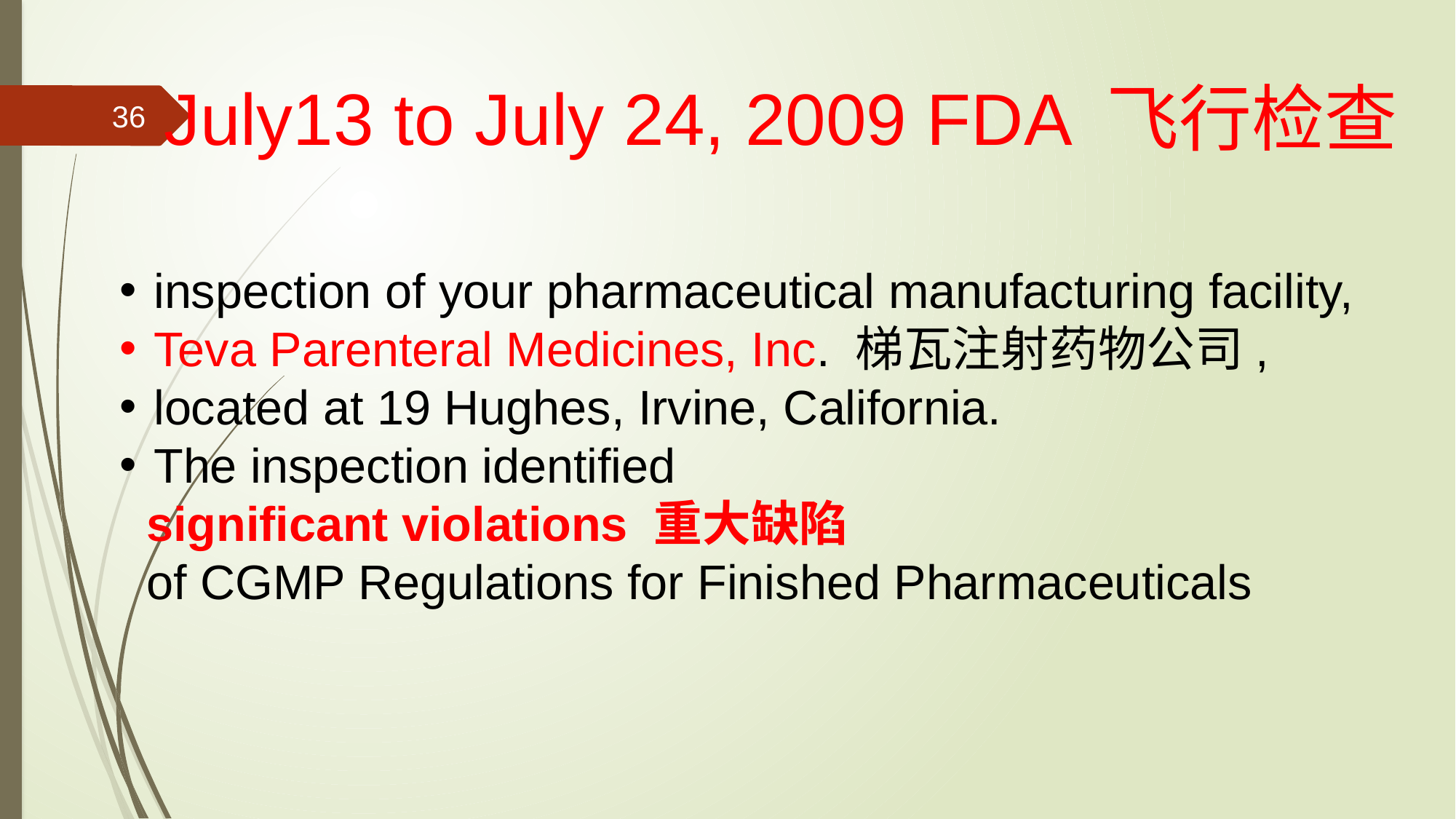

July13 to July 24, 2009 FDA 飞行检查
36
inspection of your pharmaceutical manufacturing facility,
Teva Parenteral Medicines, Inc. 梯瓦注射药物公司,
located at 19 Hughes, Irvine, California.
The inspection identified
  significant violations 重大缺陷
  of CGMP Regulations for Finished Pharmaceuticals